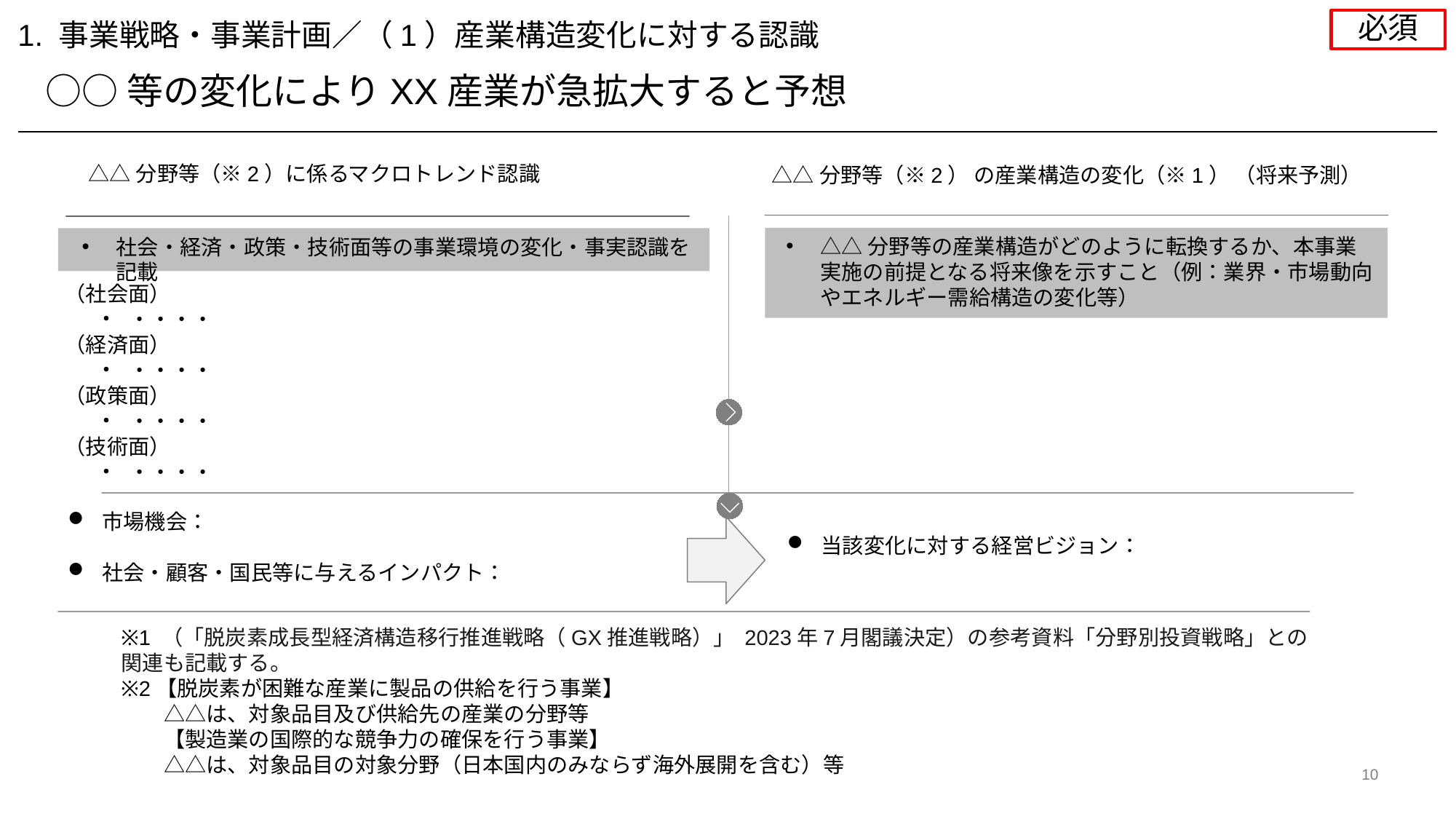

必須
1. 事業戦略・事業計画／（1）産業構造変化に対する認識
○○等の変化によりXX産業が急拡大すると予想
△△分野等（※2）に係るマクロトレンド認識
△△分野等（※2） の産業構造の変化（※1） （将来予測）
△△分野等の産業構造がどのように転換するか、本事業実施の前提となる将来像を示すこと（例：業界・市場動向やエネルギー需給構造の変化等）
社会・経済・政策・技術面等の事業環境の変化・事実認識を記載
（社会面）
・・・・
（経済面）
・・・・
（政策面）
・・・・
（技術面）
・・・・

市場機会：

社会・顧客・国民等に与えるインパクト：

当該変化に対する経営ビジョン：

※1 （「脱炭素成長型経済構造移行推進戦略（GX推進戦略）」 2023年7月閣議決定）の参考資料「分野別投資戦略」との関連も記載する。
※2【脱炭素が困難な産業に製品の供給を行う事業】
　　△△は、対象品目及び供給先の産業の分野等
　　【製造業の国際的な競争力の確保を行う事業】
　　△△は、対象品目の対象分野（日本国内のみならず海外展開を含む）等